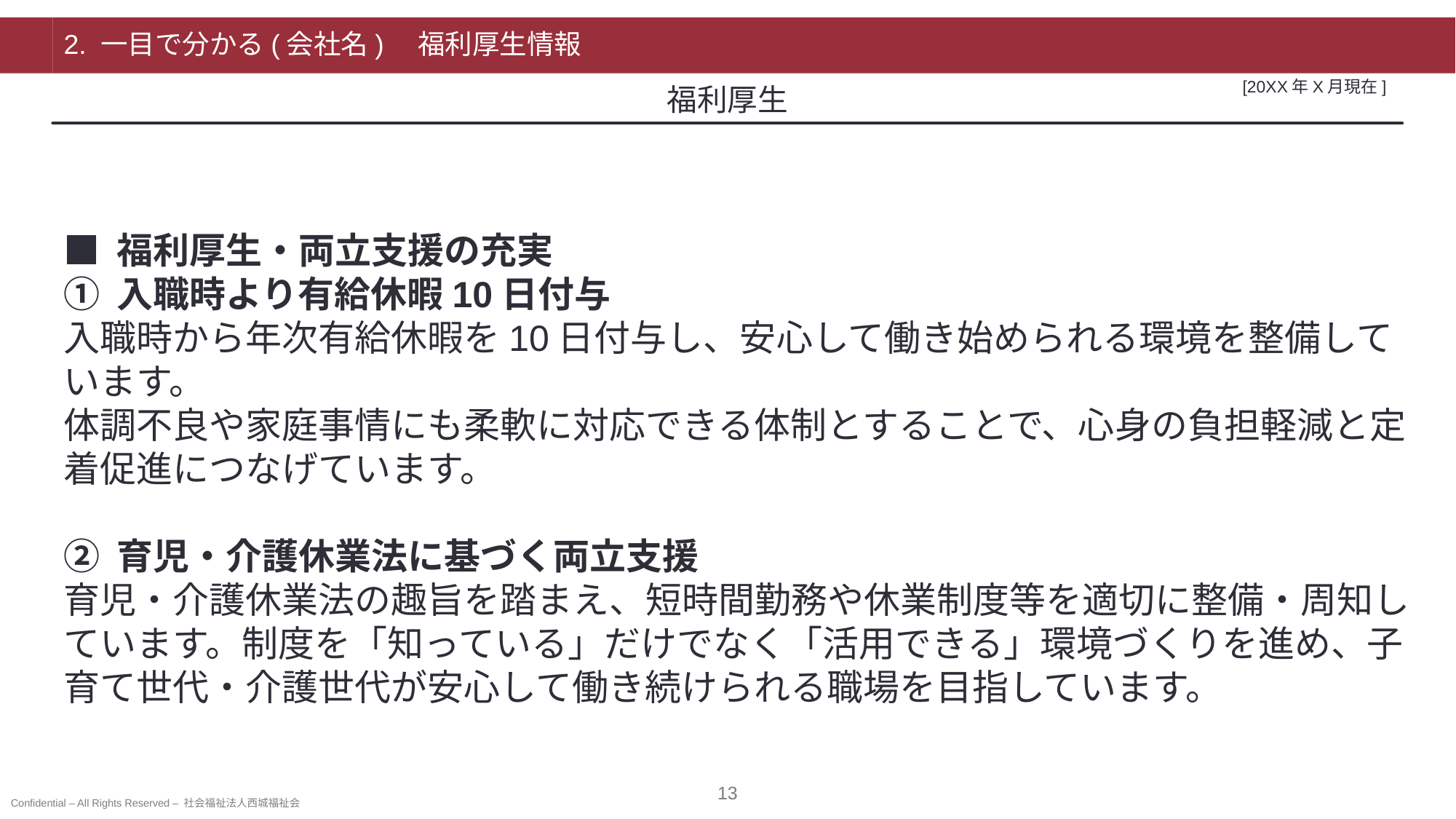

# 2. 一目で分かる(会社名)　福利厚生情報
福利厚生
[20XX年X月現在]
■ 福利厚生・両立支援の充実
① 入職時より有給休暇10日付与
入職時から年次有給休暇を10日付与し、安心して働き始められる環境を整備しています。
体調不良や家庭事情にも柔軟に対応できる体制とすることで、心身の負担軽減と定着促進につなげています。

② 育児・介護休業法に基づく両立支援
育児・介護休業法の趣旨を踏まえ、短時間勤務や休業制度等を適切に整備・周知しています。制度を「知っている」だけでなく「活用できる」環境づくりを進め、子育て世代・介護世代が安心して働き続けられる職場を目指しています。
13